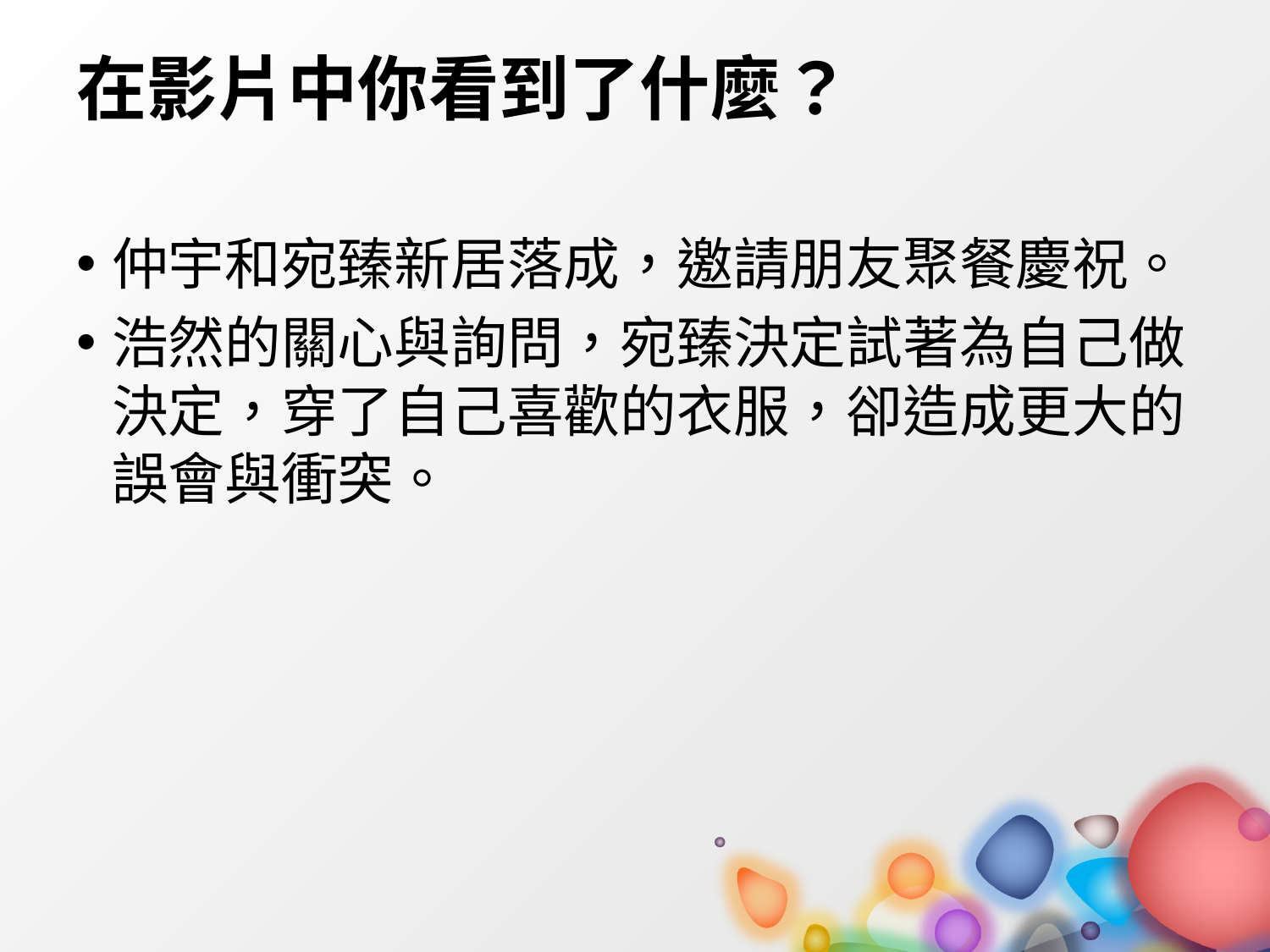

# 在影片中你看到了什麼？
仲宇和宛臻新居落成，邀請朋友聚餐慶祝。
浩然的關心與詢問，宛臻決定試著為自己做決定，穿了自己喜歡的衣服，卻造成更大的誤會與衝突。